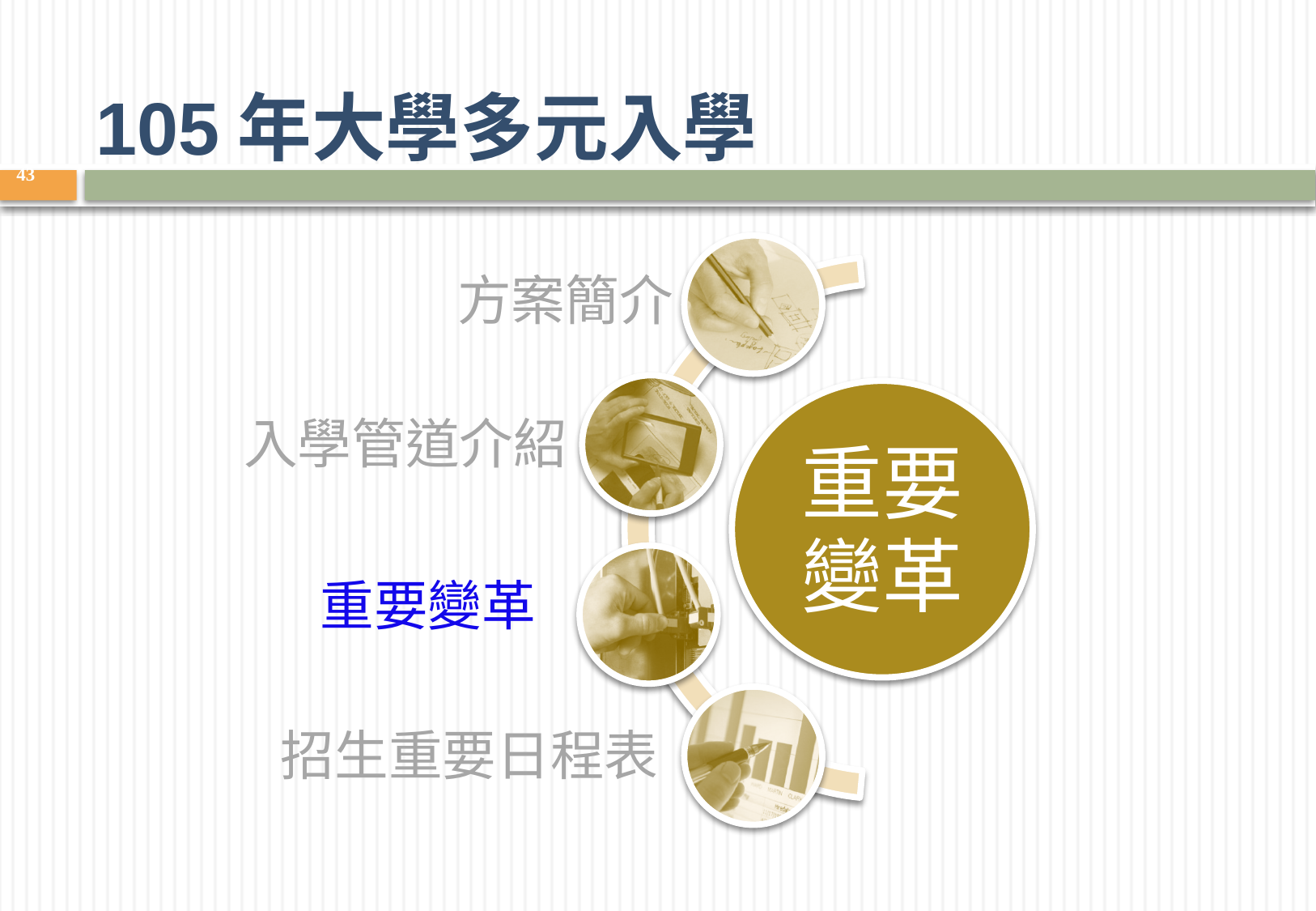

# 105年大學多元入學

            43

重要
變革
方案簡介
      入學管道介紹
              重要變革
招生重要日程表